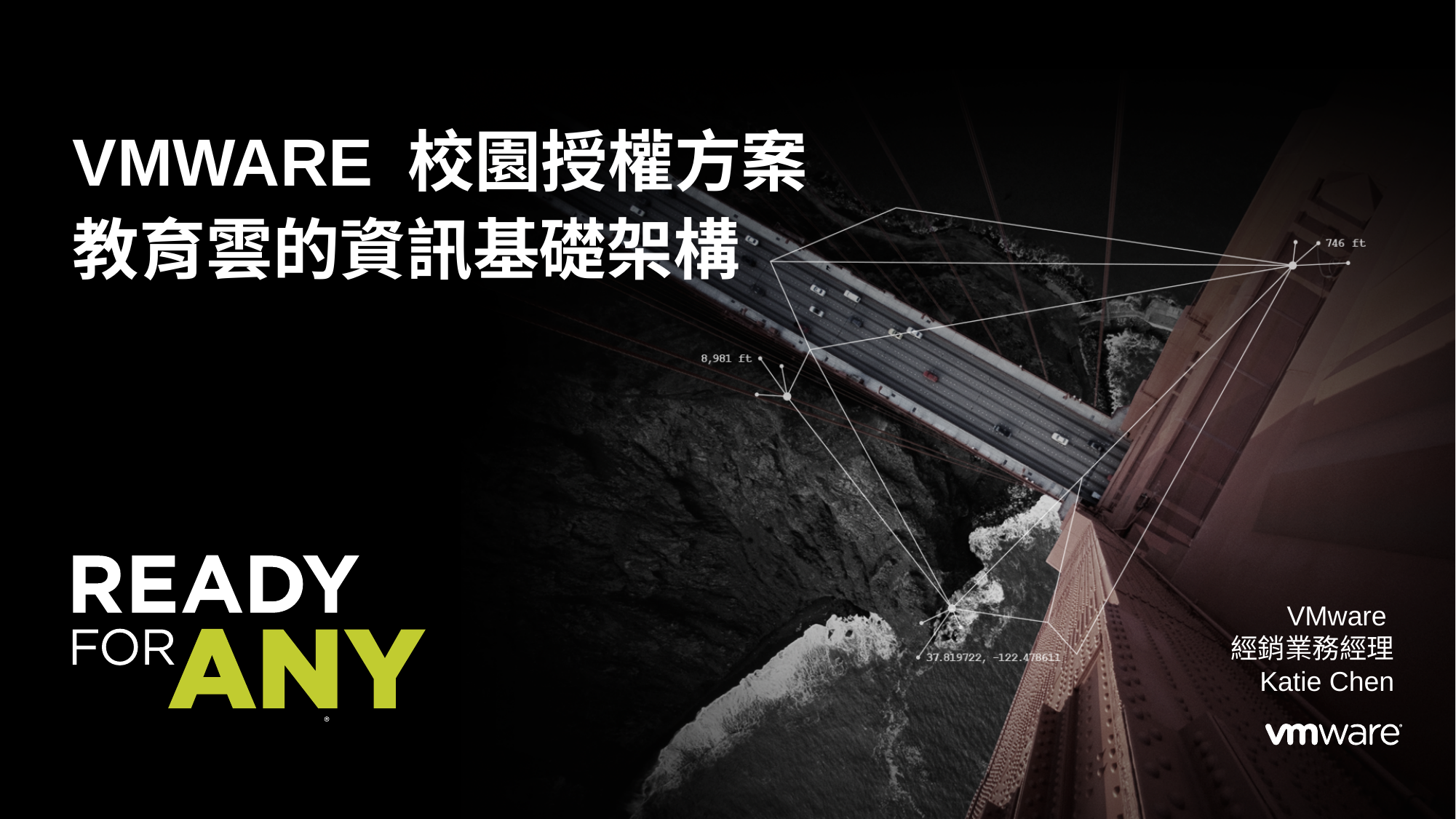

# Vmware 校園授權方案 教育雲的資訊基礎架構
VMware
經銷業務經理
Katie Chen